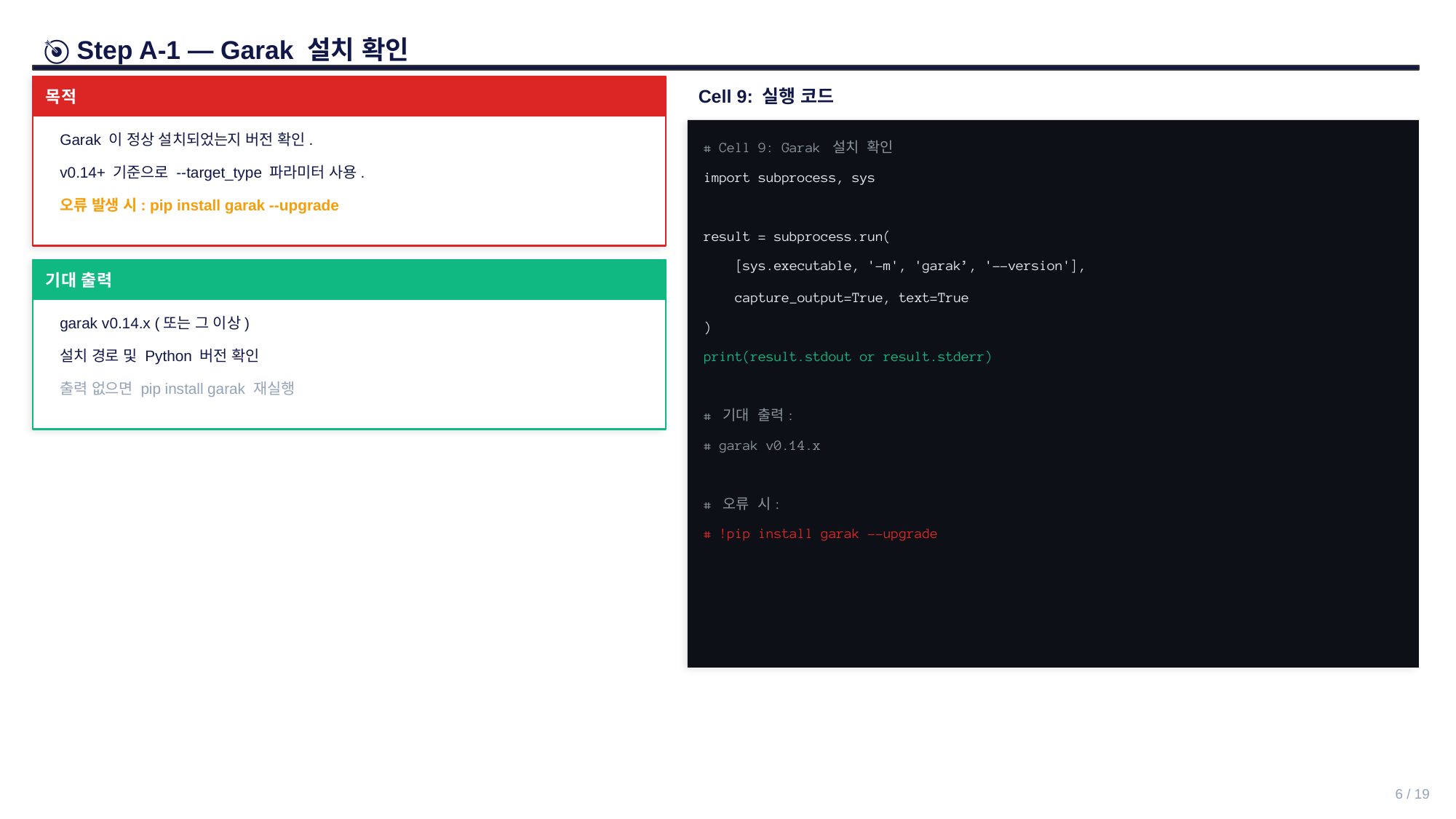

🎯 Step A-1 — Garak 설치 확인

목적
Cell 9: 실행 코드

Garak 이 정상 설치되었는지 버전 확인.
# Cell 9: Garak 설치 확인
v0.14+ 기준으로 --target_type 파라미터 사용.
import subprocess, sys
오류 발생 시: pip install garak --upgrade

result = subprocess.run(
    [sys.executable, '-m', 'garak’, '--version'],

기대 출력
    capture_output=True, text=True
garak v0.14.x (또는 그 이상)
)
설치 경로 및 Python 버전 확인
print(result.stdout or result.stderr)
출력 없으면 pip install garak 재실행

# 기대 출력:
# garak v0.14.x

# 오류 시:
# !pip install garak --upgrade
6 / 19